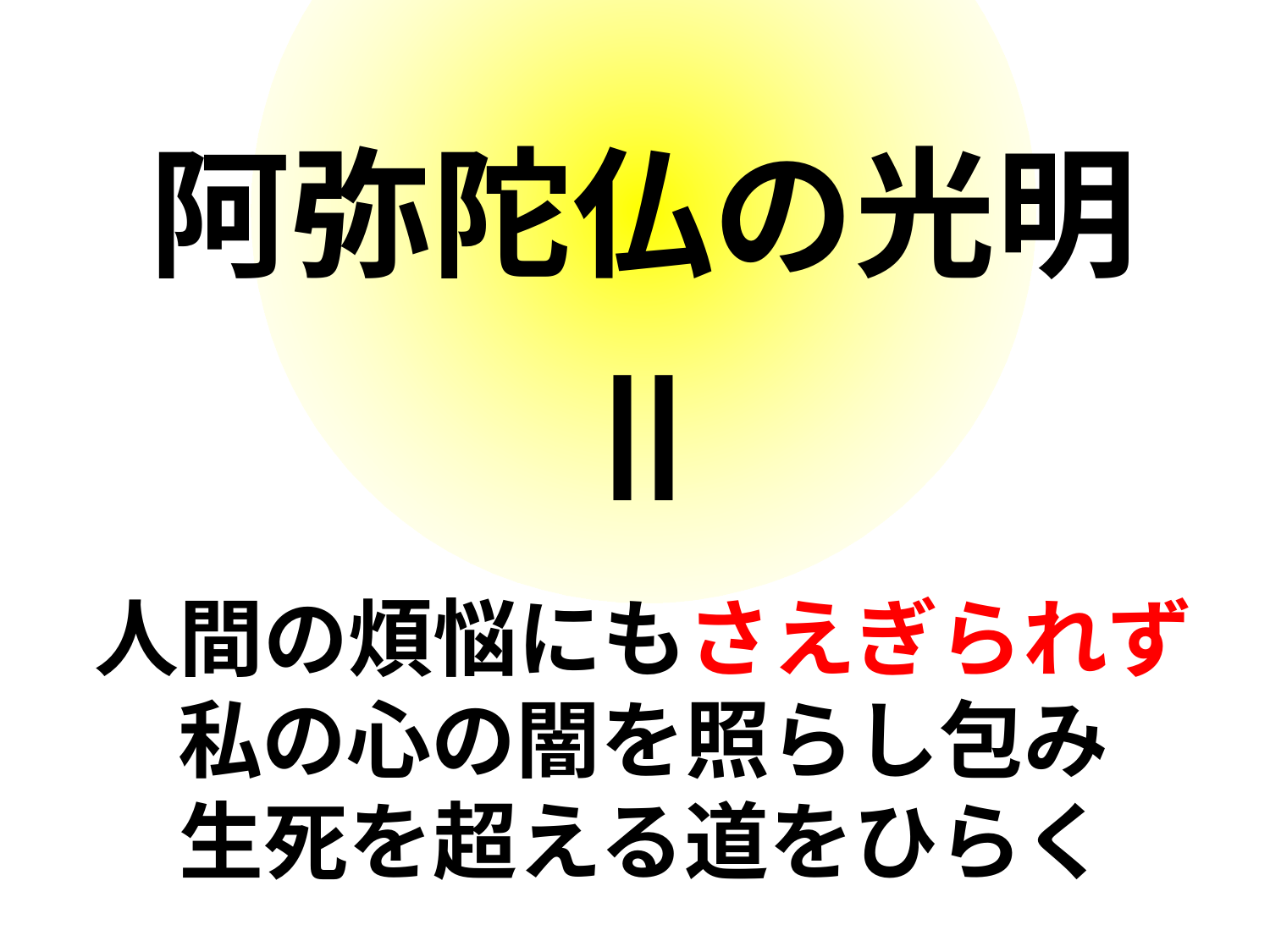

阿弥陀仏の光明
＝
人間の煩悩にもさえぎられず
私の心の闇を照らし包み
生死を超える道をひらく